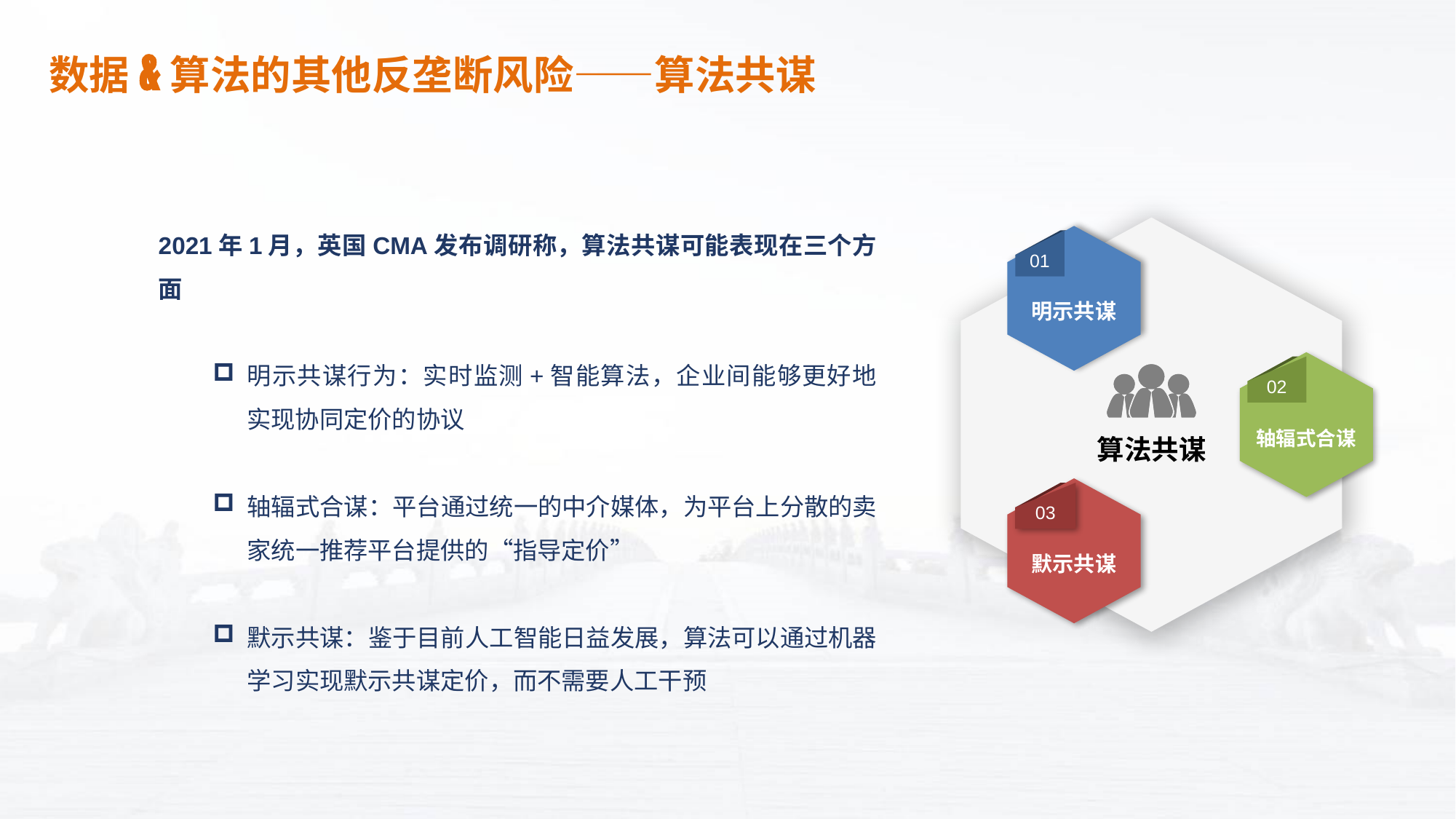

数据&算法的其他反垄断风险——算法共谋
2021年1月，英国CMA发布调研称，算法共谋可能表现在三个方面

明示共谋行为：实时监测+智能算法，企业间能够更好地实现协同定价的协议

轴辐式合谋：平台通过统一的中介媒体，为平台上分散的卖家统一推荐平台提供的“指导定价”

默示共谋：鉴于目前人工智能日益发展，算法可以通过机器学习实现默示共谋定价，而不需要人工干预

明示共谋
01

轴辐式合谋
02

算法共谋
默示共谋
03